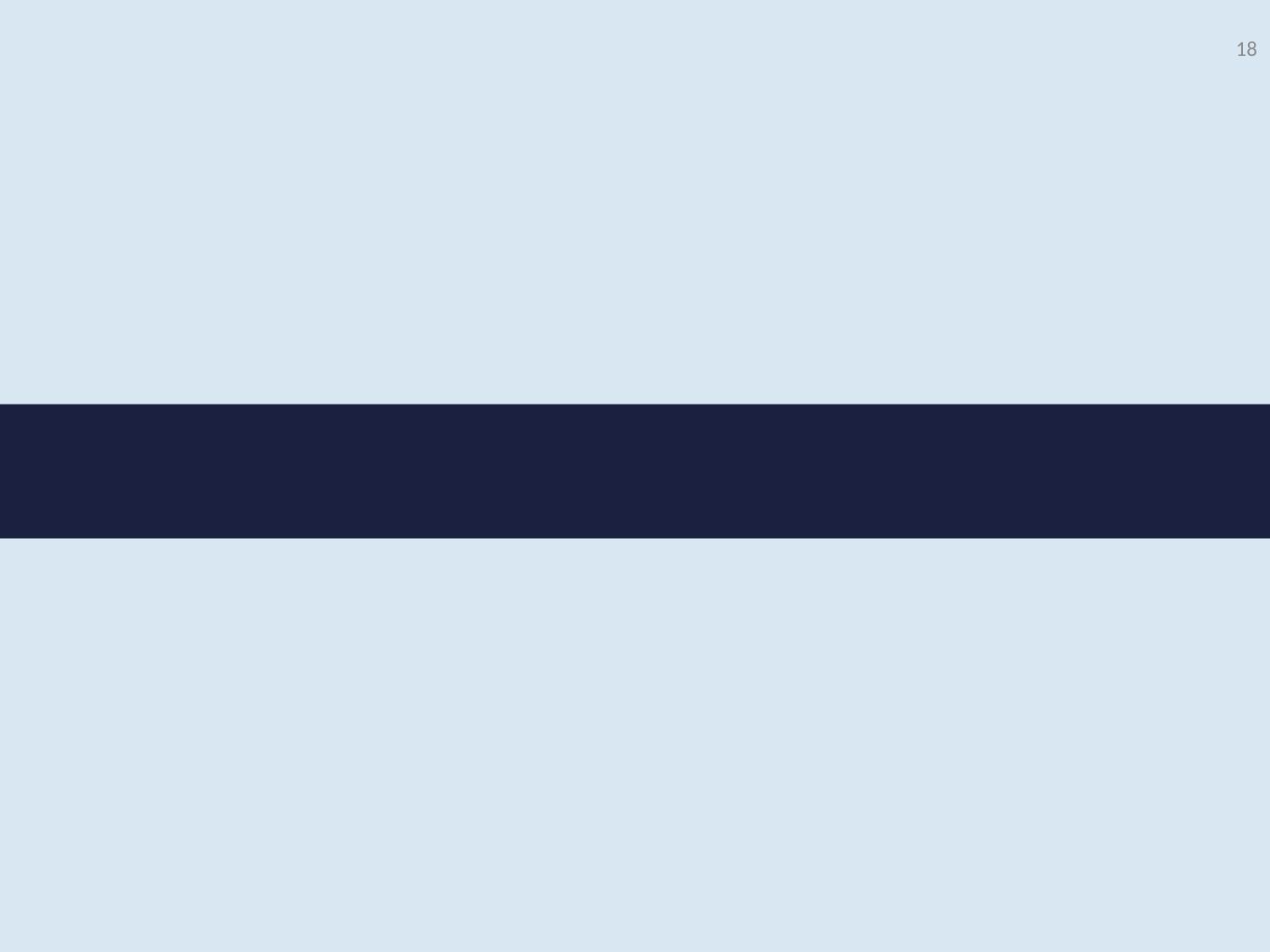

18
# PCA로 가는 첫번째 관문 공분산 행렬 (Covariance Matrix) ㅠㅠ